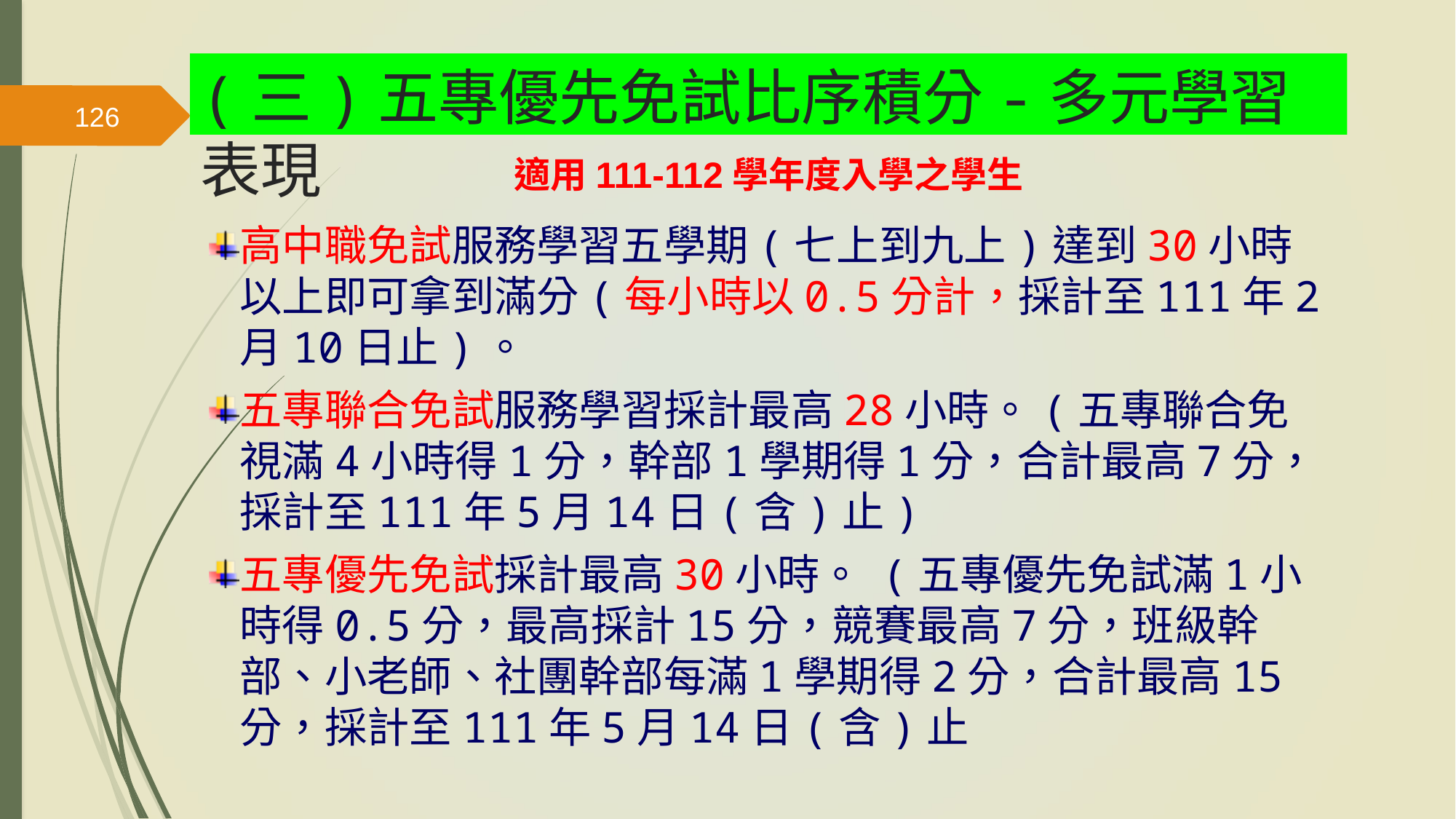

(三)五專優先免試比序積分-多元學習表現
126
適用111-112學年度入學之學生
高中職免試服務學習五學期(七上到九上)達到30小時以上即可拿到滿分(每小時以0.5分計，採計至111年2月10日止)。
五專聯合免試服務學習採計最高28小時。(五專聯合免視滿4小時得1分，幹部1學期得1分，合計最高7分，採計至111年5月14日(含)止)
五專優先免試採計最高30小時。 (五專優先免試滿1小時得0.5分，最高採計15分，競賽最高7分，班級幹部、小老師、社團幹部每滿1學期得2分，合計最高15分，採計至111年5月14日(含)止